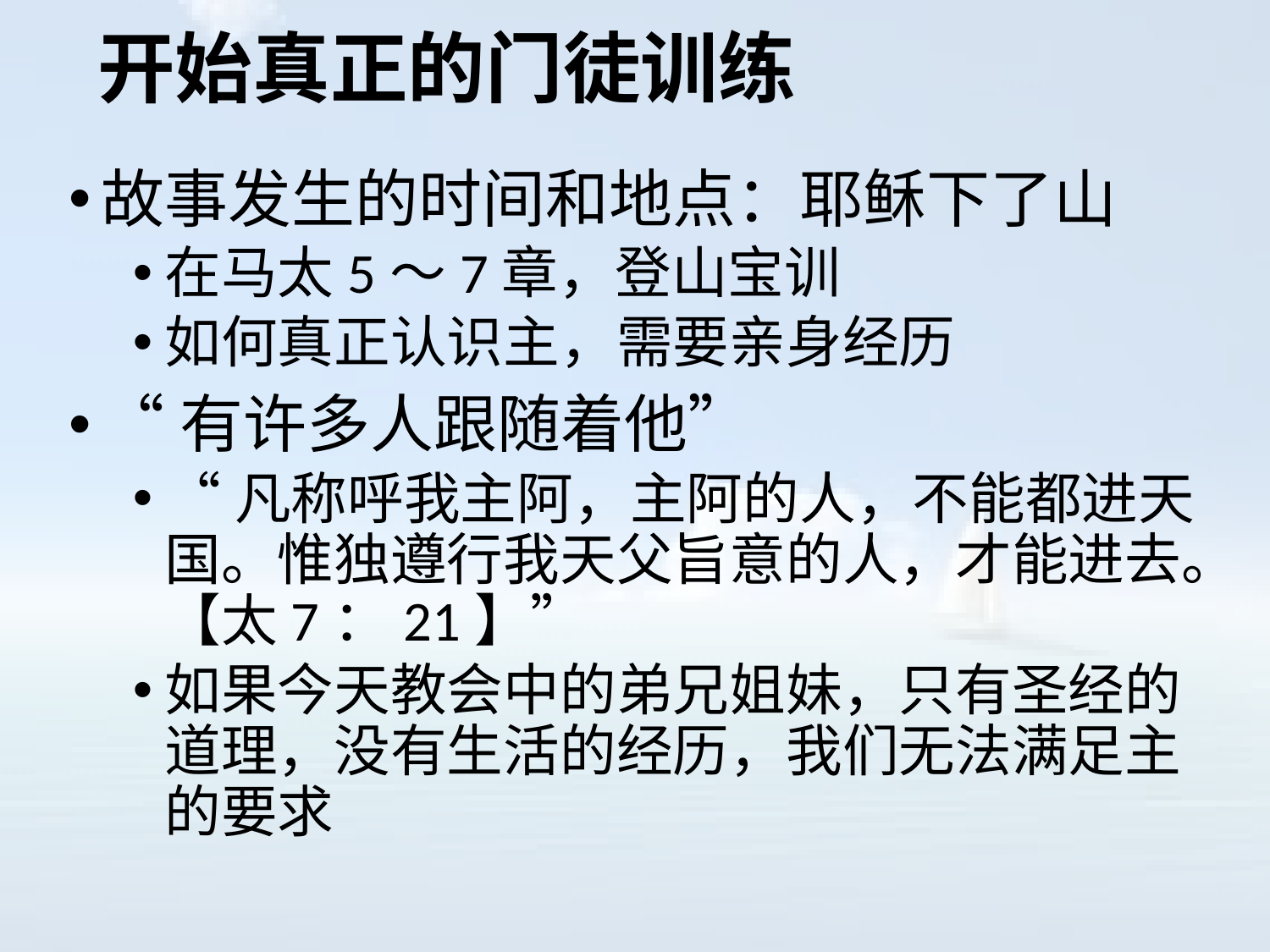

# 开始真正的门徒训练
故事发生的时间和地点：耶稣下了山
在马太5～7章，登山宝训
如何真正认识主，需要亲身经历
“有许多人跟随着他”
“凡称呼我主阿，主阿的人，不能都进天国。惟独遵行我天父旨意的人，才能进去。【太7：21】”
如果今天教会中的弟兄姐妹，只有圣经的道理，没有生活的经历，我们无法满足主的要求